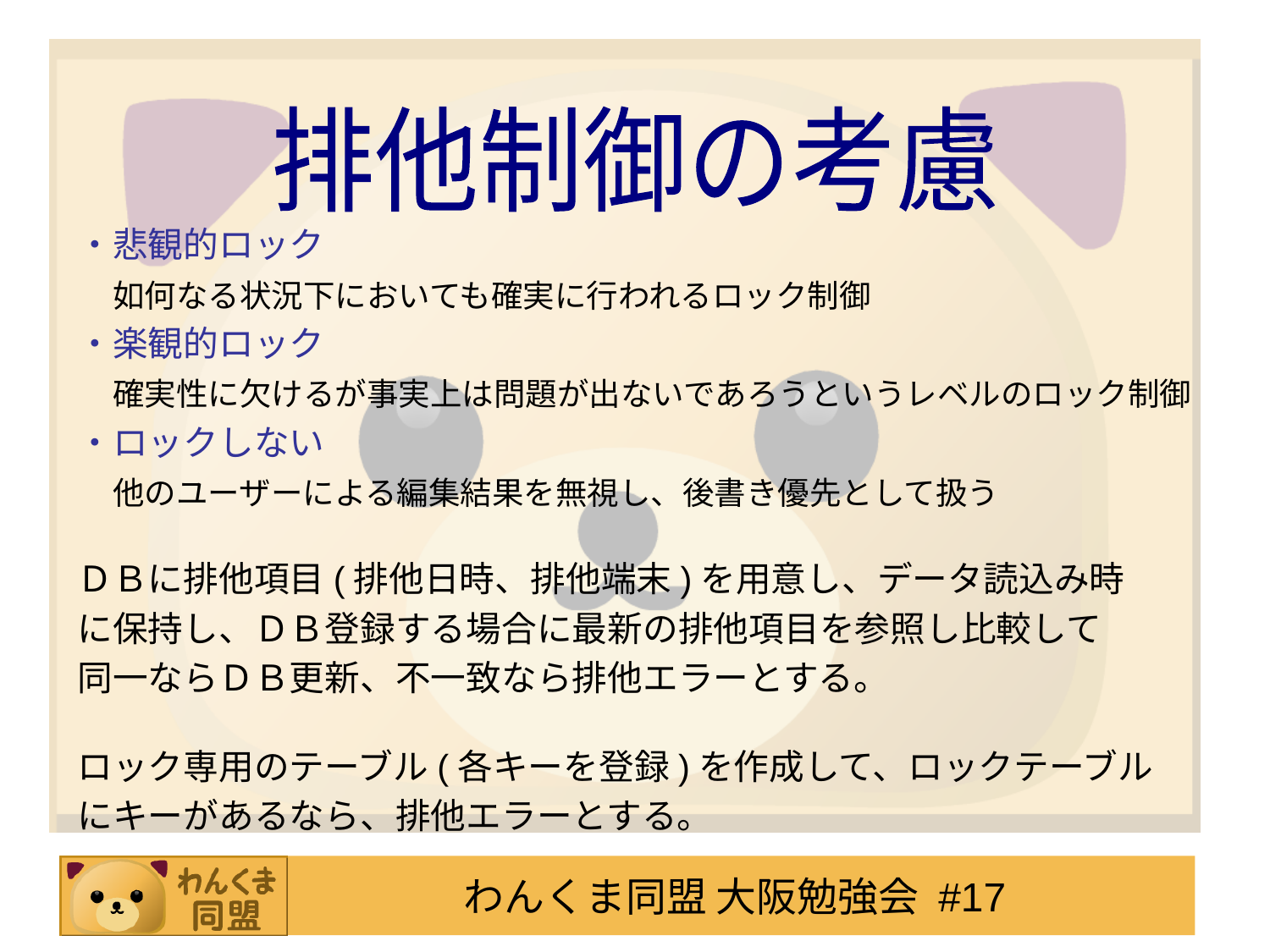

排他制御の考慮
・悲観的ロック
　如何なる状況下においても確実に行われるロック制御
・楽観的ロック
　確実性に欠けるが事実上は問題が出ないであろうというレベルのロック制御
・ロックしない
　他のユーザーによる編集結果を無視し、後書き優先として扱う
ＤＢに排他項目(排他日時、排他端末)を用意し、データ読込み時
に保持し、ＤＢ登録する場合に最新の排他項目を参照し比較して
同一ならＤＢ更新、不一致なら排他エラーとする。

ロック専用のテーブル(各キーを登録)を作成して、ロックテーブル
にキーがあるなら、排他エラーとする。